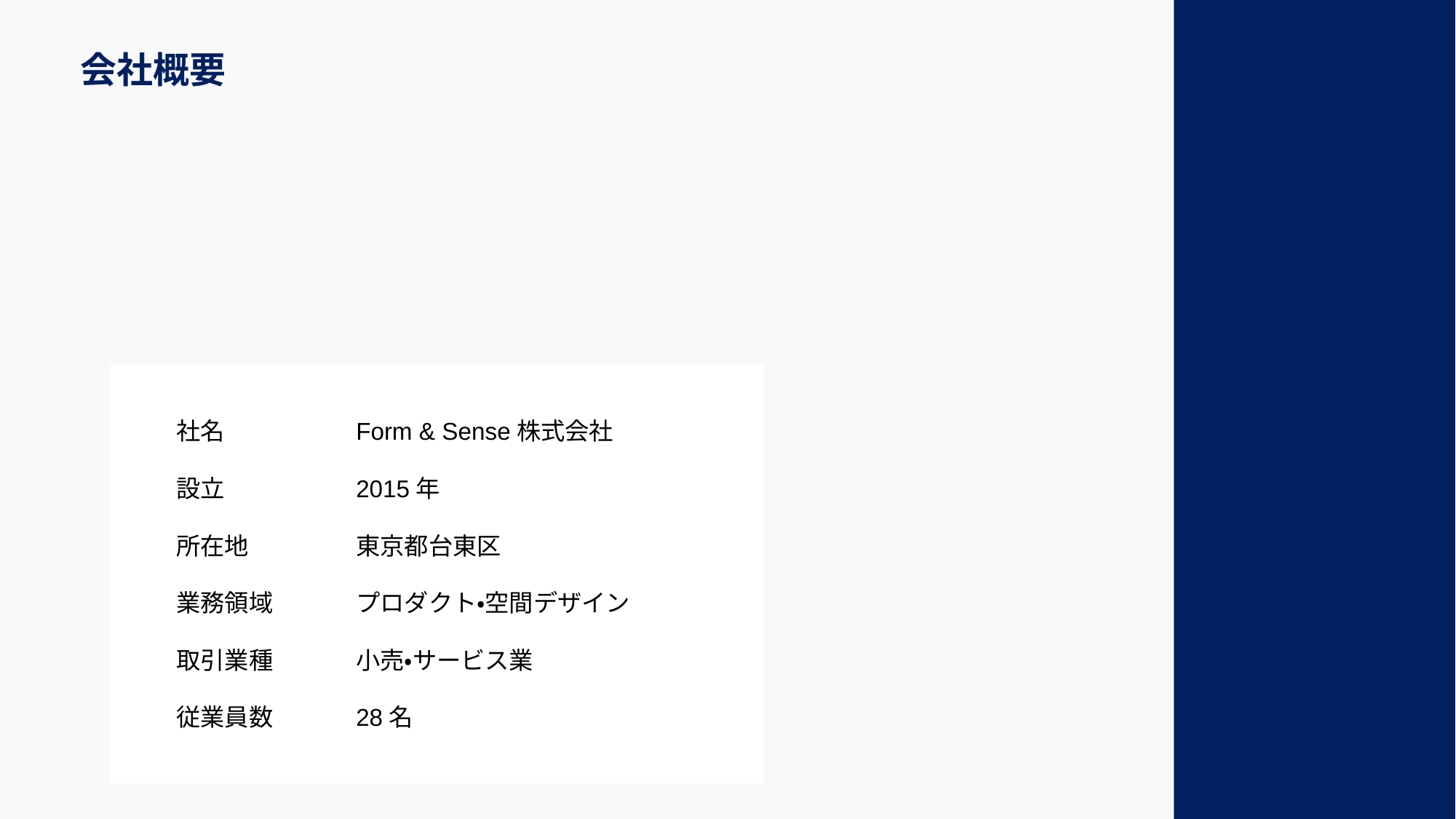

会社概要

社名
Form & Sense株式会社
設立
2015年
東京都台東区
所在地
業務領域
プロダクト・空間デザイン
取引業種
小売・サービス業
従業員数
28名